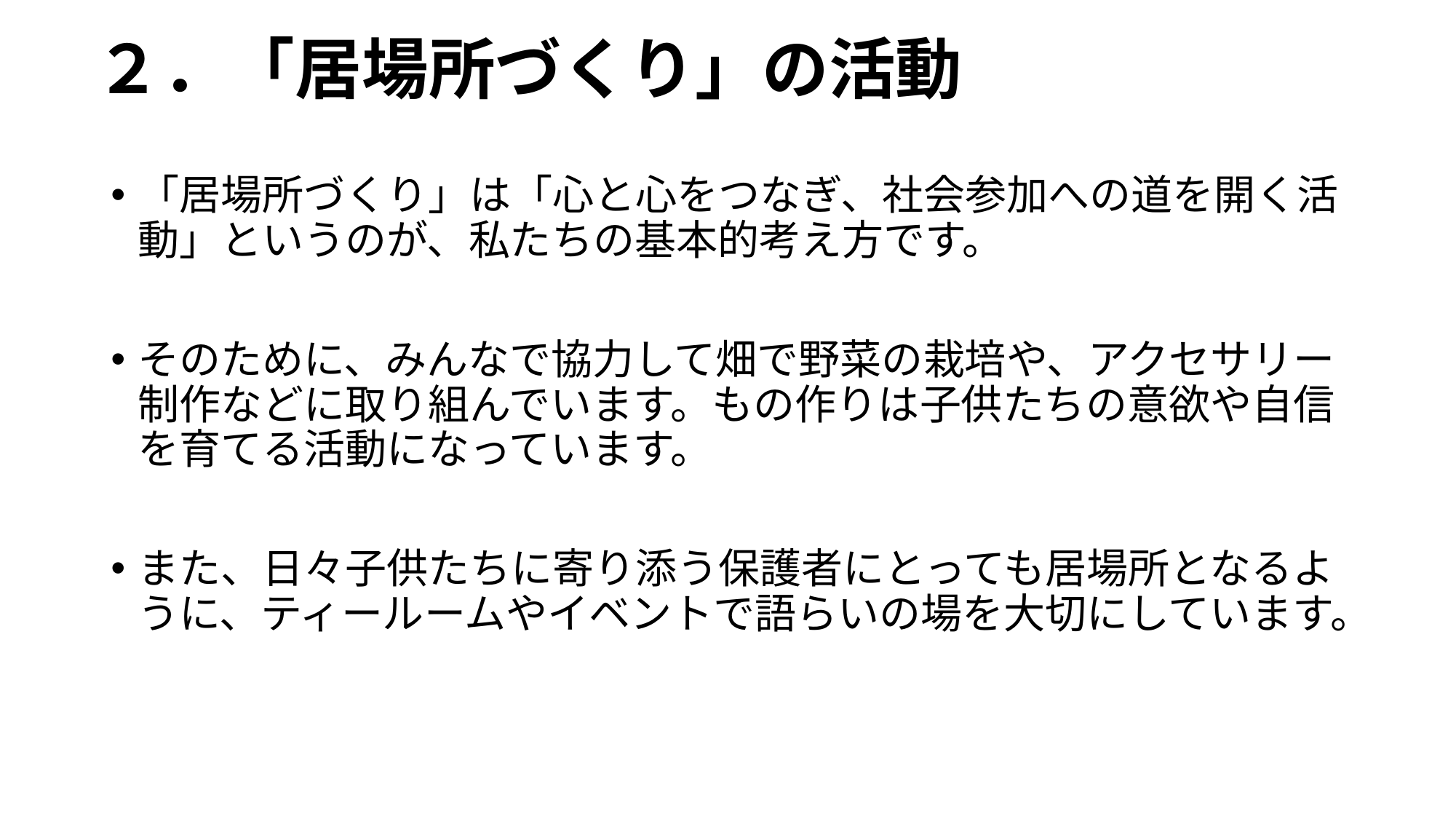

# ２．「居場所づくり」の活動
「居場所づくり」は「心と心をつなぎ、社会参加への道を開く活動」というのが、私たちの基本的考え方です。

そのために、みんなで協力して畑で野菜の栽培や、アクセサリー制作などに取り組んでいます。もの作りは子供たちの意欲や自信を育てる活動になっています。

また、日々子供たちに寄り添う保護者にとっても居場所となるように、ティールームやイベントで語らいの場を大切にしています。